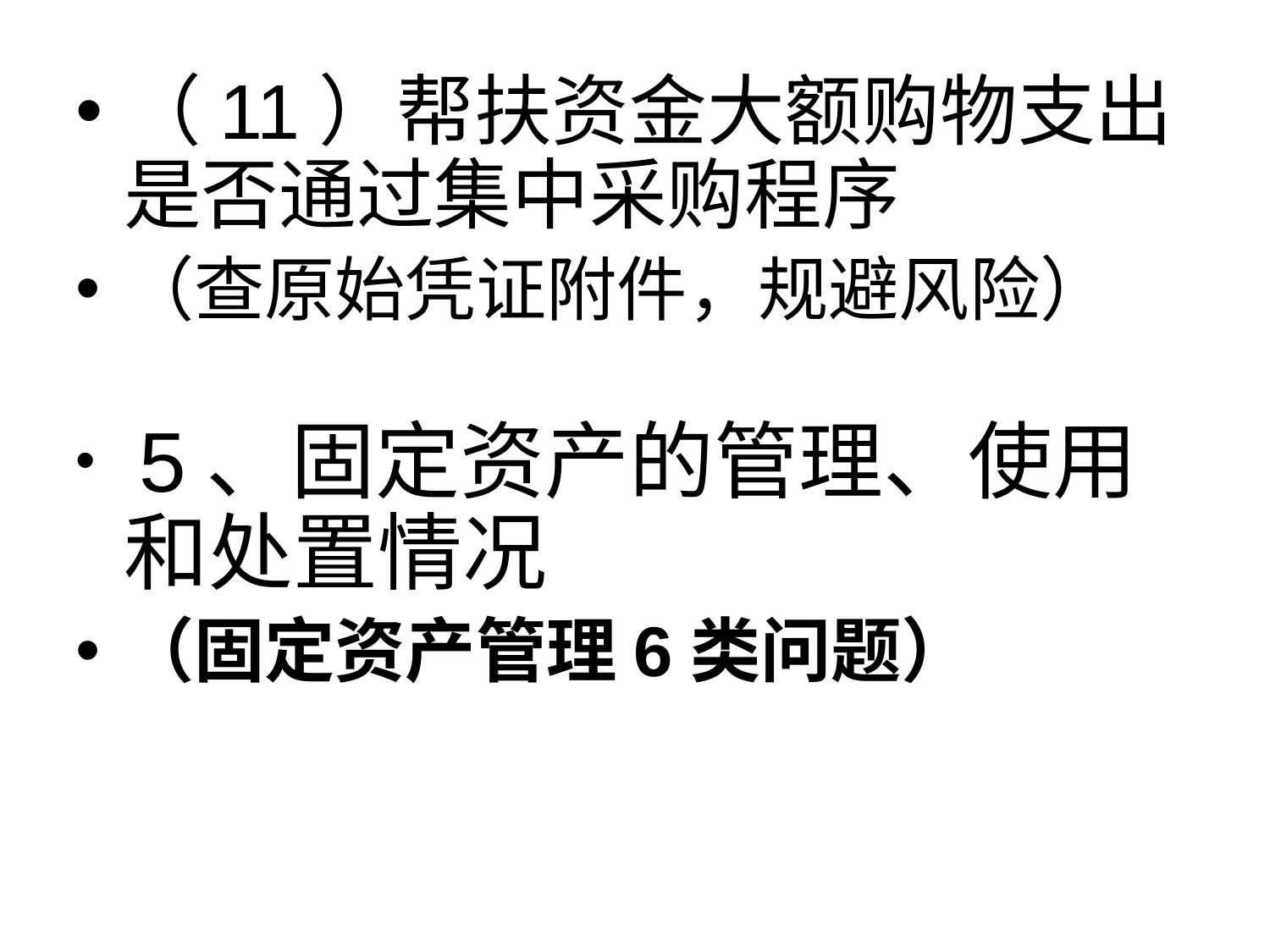

#
（11）帮扶资金大额购物支出是否通过集中采购程序
（查原始凭证附件，规避风险）

 5、固定资产的管理、使用和处置情况
（固定资产管理6类问题）